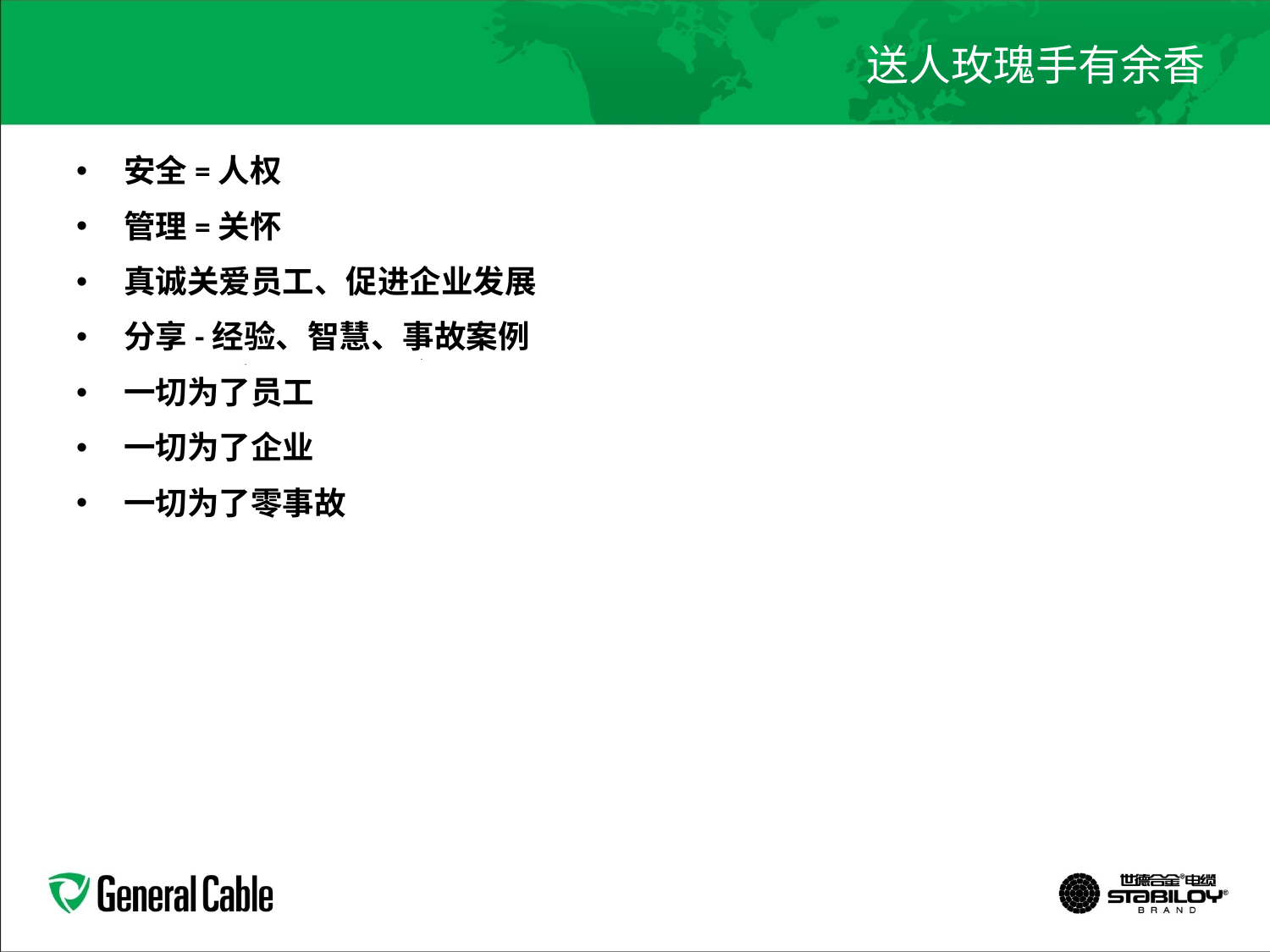

# 送人玫瑰手有余香
安全=人权
管理=关怀
真诚关爱员工、促进企业发展
分享-经验、智慧、事故案例
一切为了员工
一切为了企业
一切为了零事故